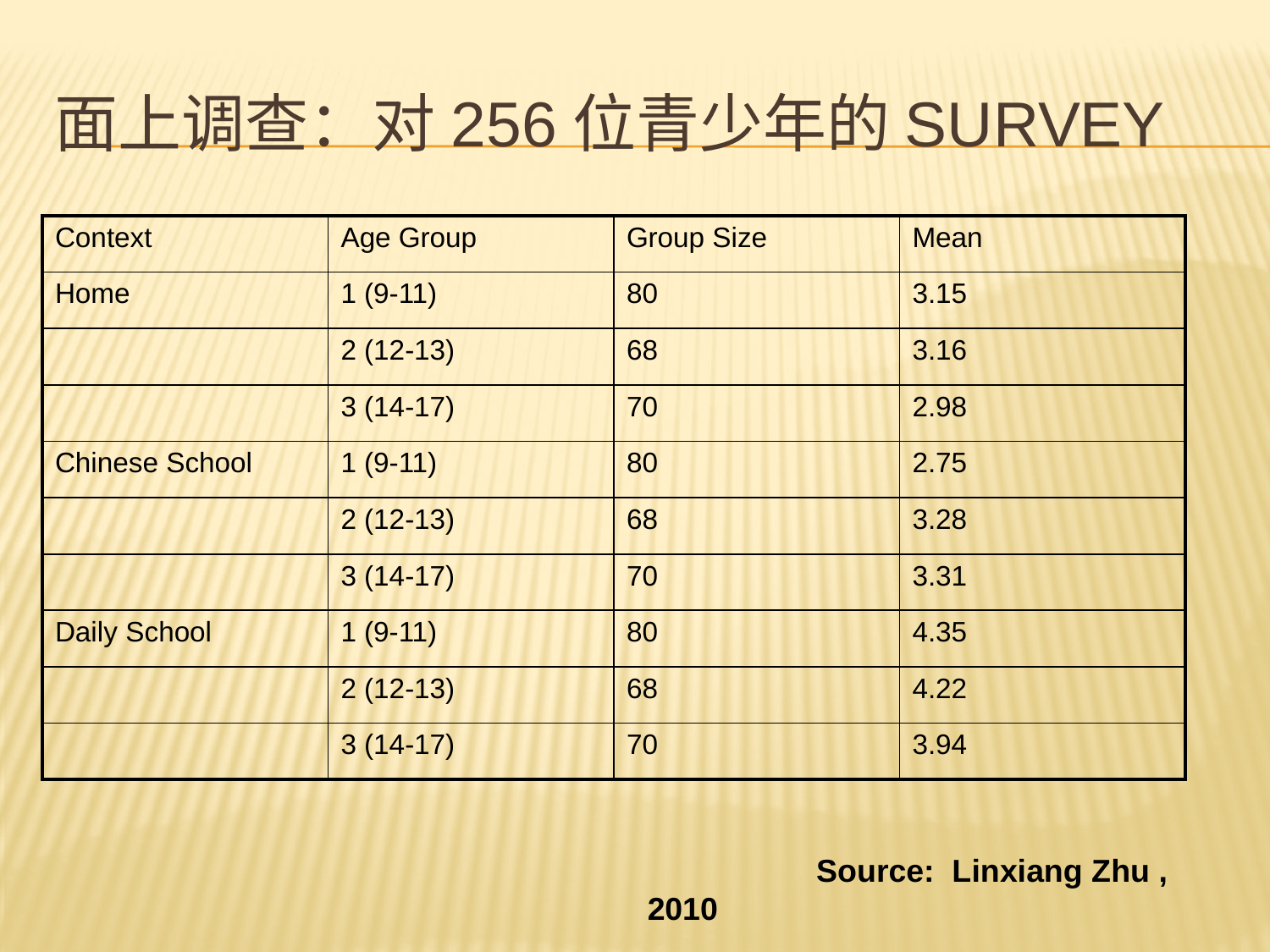

# 面上调查：对256位青少年的Survey
| Context | Age Group | Group Size | Mean |
| --- | --- | --- | --- |
| Home | 1 (9-11) | 80 | 3.15 |
|  | 2 (12-13) | 68 | 3.16 |
|  | 3 (14-17) | 70 | 2.98 |
| Chinese School | 1 (9-11) | 80 | 2.75 |
|  | 2 (12-13) | 68 | 3.28 |
|  | 3 (14-17) | 70 | 3.31 |
| Daily School | 1 (9-11) | 80 | 4.35 |
|  | 2 (12-13) | 68 | 4.22 |
|  | 3 (14-17) | 70 | 3.94 |
                   Source:  Linxiang Zhu , 2010